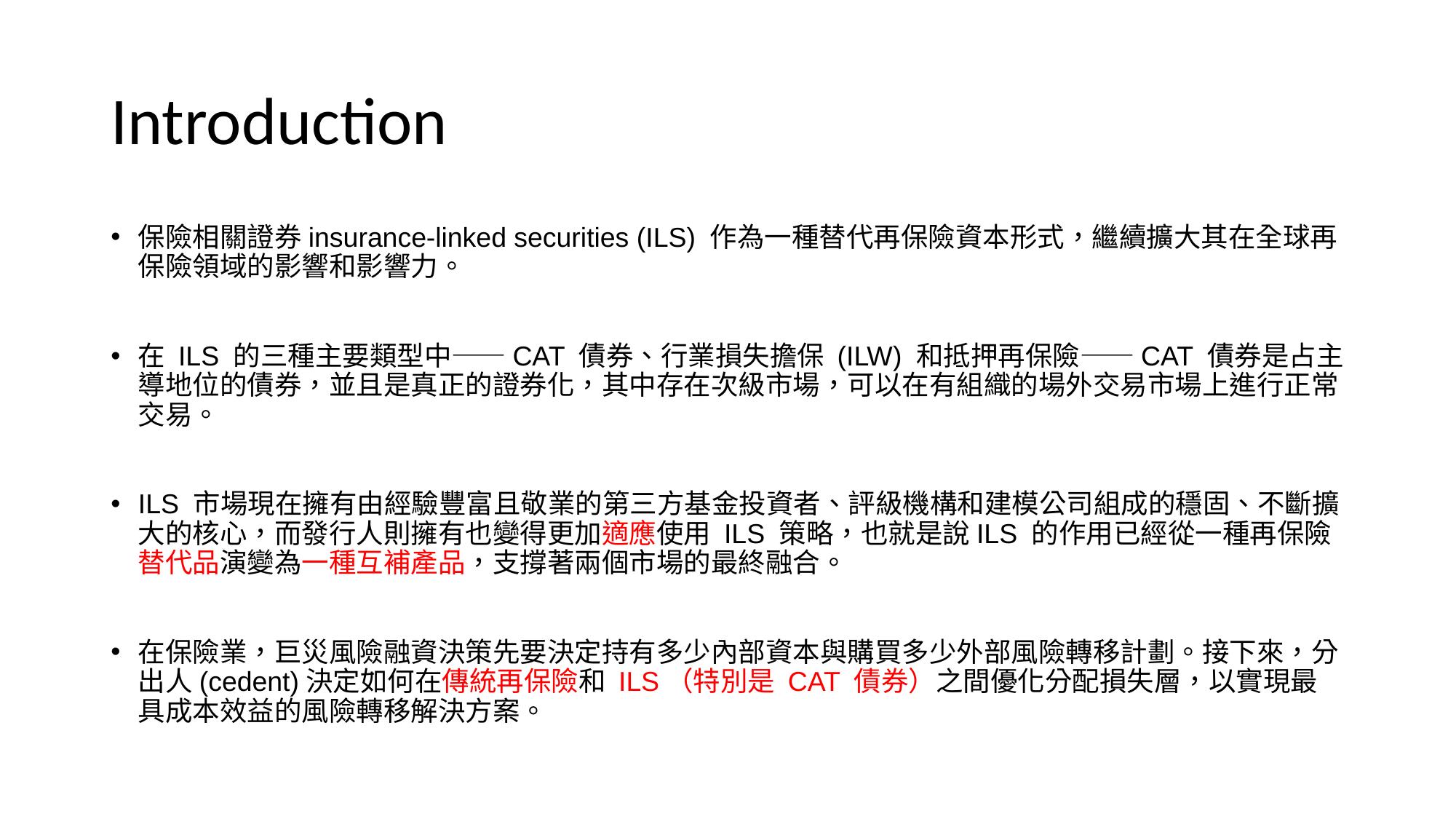

# Introduction
保險相關證券insurance-linked securities (ILS) 作為一種替代再保險資本形式，繼續擴大其在全球再保險領域的影響和影響力。

在 ILS 的三種主要類型中——CAT 債券、行業損失擔保 (ILW) 和抵押再保險——CAT 債券是占主導地位的債券，並且是真正的證券化，其中存在次級市場，可以在有組織的場外交易市場上進行正常交易。

ILS 市場現在擁有由經驗豐富且敬業的第三方基金投資者、評級機構和建模公司組成的穩固、不斷擴大的核心，而發行人則擁有也變得更加適應使用 ILS 策略，也就是說ILS 的作用已經從一種再保險替代品演變為一種互補產品，支撐著兩個市場的最終融合。

在保險業，巨災風險融資決策先要決定持有多少內部資本與購買多少外部風險轉移計劃。接下來，分出人(cedent)決定如何在傳統再保險和 ILS（特別是 CAT 債券）之間優化分配損失層，以實現最具成本效益的風險轉移解決方案。